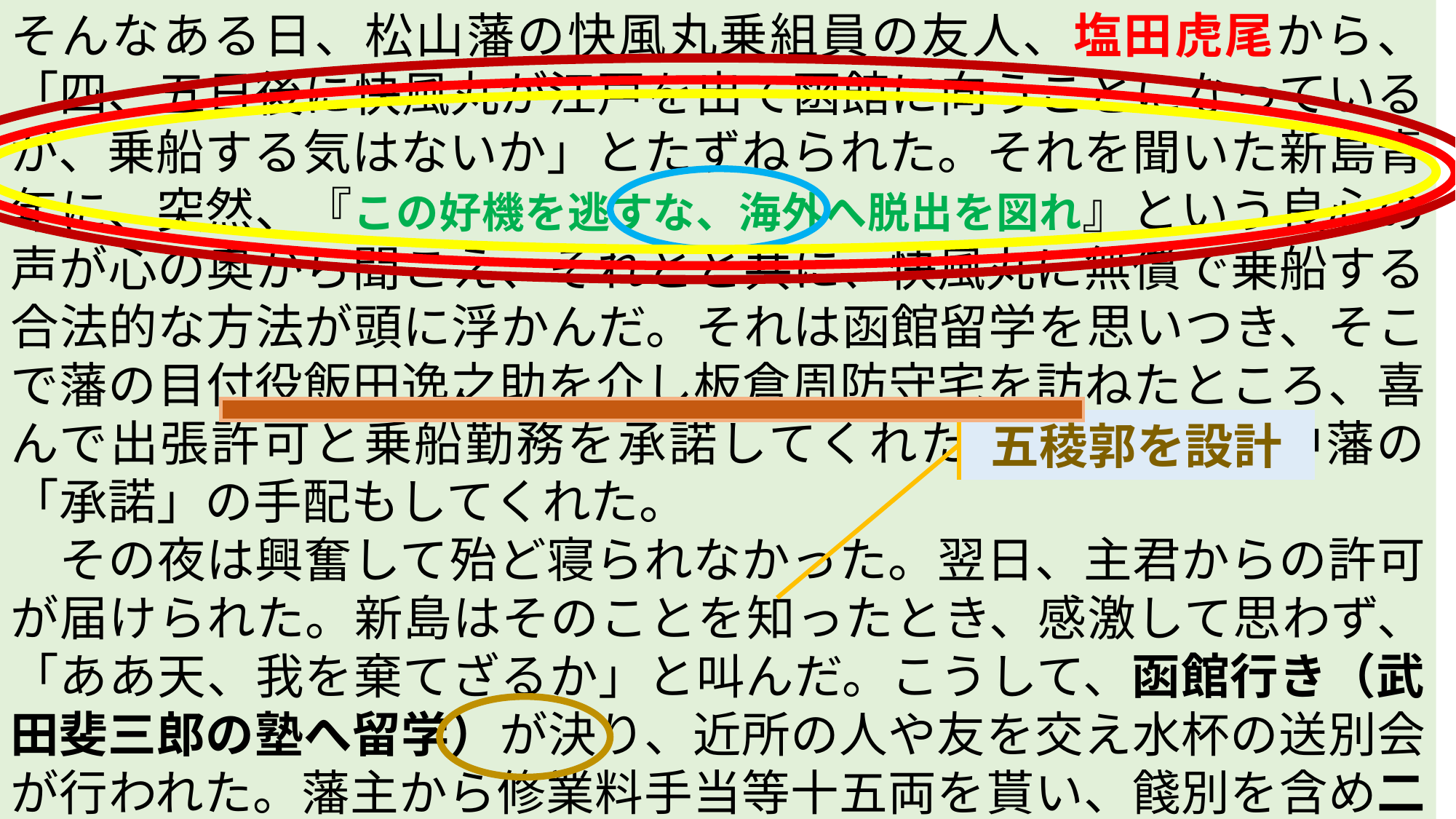

そんなある日、松山藩の快風丸乗組員の友人、塩田虎尾から、「四、五日後に快風丸が江戸を出て函館に向うことになっているが、乗船する気はないか」とたずねられた。それを聞いた新島青年に、突然、『この好機を逃すな、海外へ脱出を図れ』という良心の声が心の奥から聞こえ、それとと共に、快風丸に無償で乗船する合法的な方法が頭に浮かんだ。それは函館留学を思いつき、そこで藩の目付役飯田逸之助を介し板倉周防守宅を訪ねたところ、喜んで出張許可と乗船勤務を承諾してくれた。その上、安中藩の「承諾」の手配もしてくれた。
　その夜は興奮して殆ど寝られなかった。翌日、主君からの許可が届けられた。新島はそのことを知ったとき、感激して思わず、「ああ天、我を棄てざるか」と叫んだ。こうして、函館行き（武田斐三郎の塾へ留学）が決り、近所の人や友を交え水杯の送別会が行われた。藩主から修業料手当等十五両を貰い、餞別を含め二五両を持って、アメリカへの脱出を胸に秘め、我が家を出発した。

五稜郭を設計